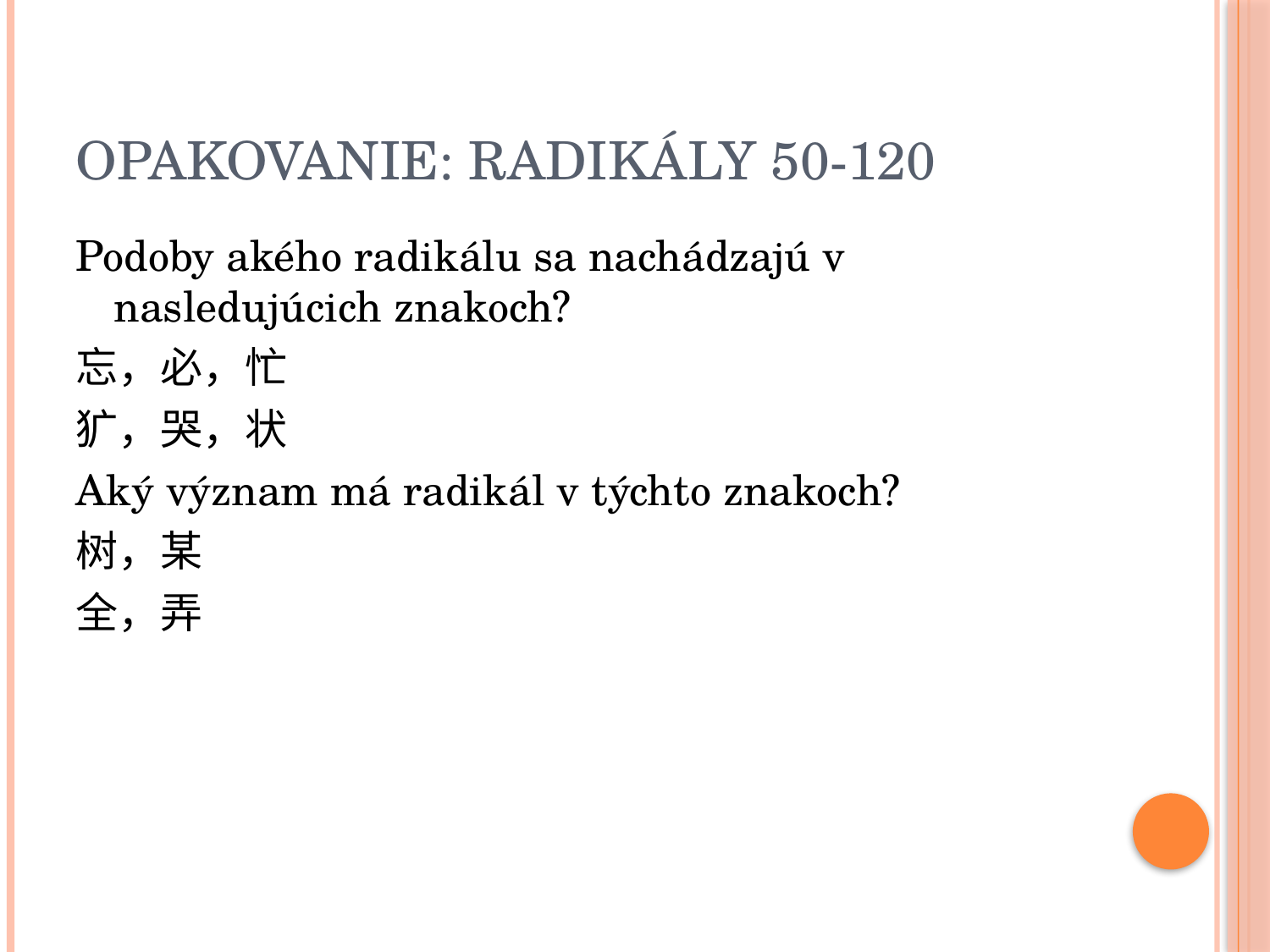

# Opakovanie: radikály 50-120
Podoby akého radikálu sa nachádzajú v nasledujúcich znakoch?
忘，必，忙
犷，哭，状
Aký význam má radikál v týchto znakoch?
树，某
全，弄